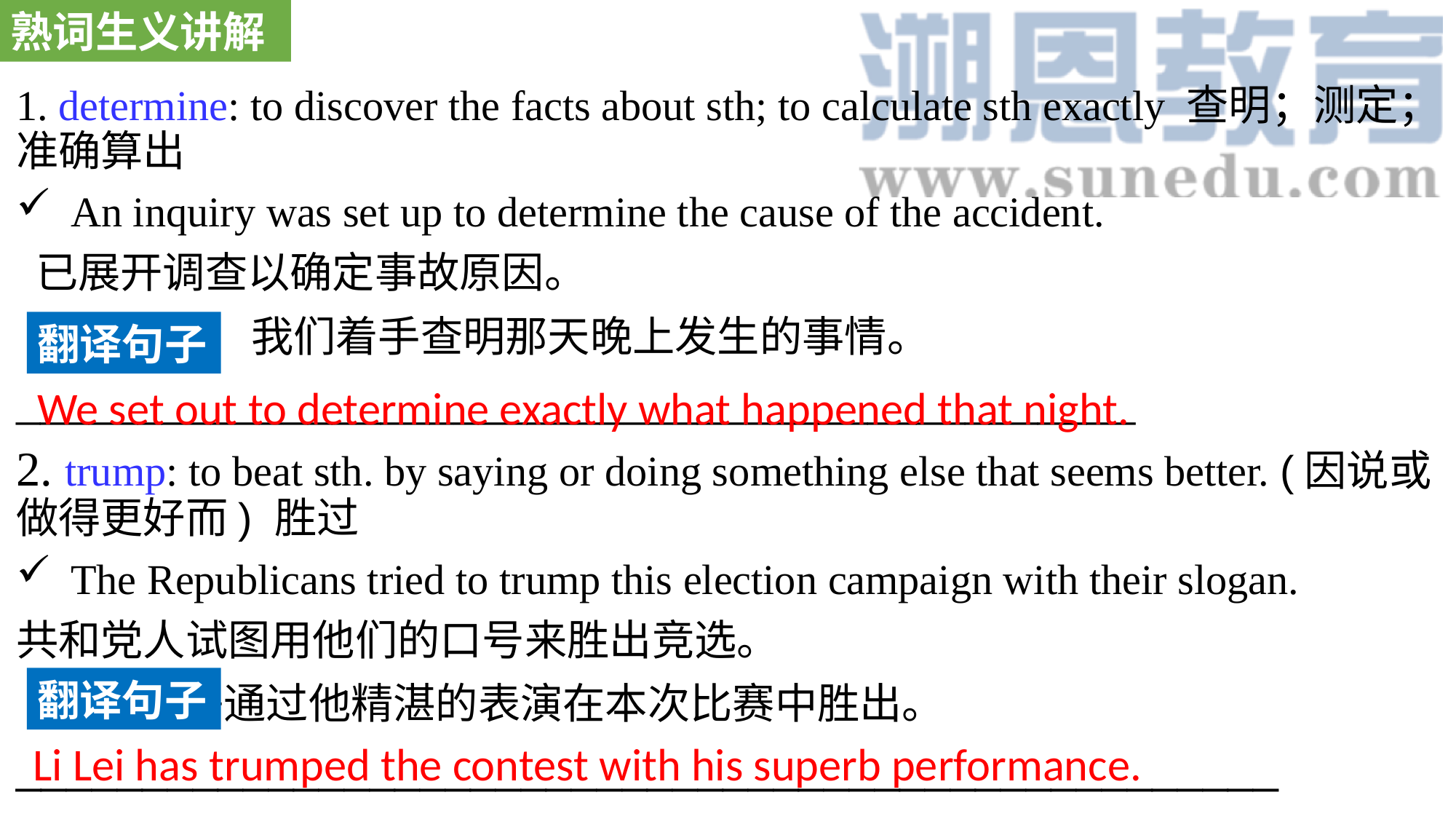

熟词生义讲解
1. determine: to discover the facts about sth; to calculate sth exactly 查明；测定；准确算出
An inquiry was set up to determine the cause of the accident.
 已展开调查以确定事故原因。
                      我们着手查明那天晚上发生的事情。
______________________________________________
2. trump: to beat sth. by saying or doing something else that seems better. (因说或做得更好而) 胜过
The Republicans tried to trump this election campaign with their slogan.
共和党人试图用他们的口号来胜出竞选。
           李磊通过他精湛的表演在本次比赛中胜出。
__________________________________________________
翻译句子
We set out to determine exactly what happened that night.
翻译句子
Li Lei has trumped the contest with his superb performance.